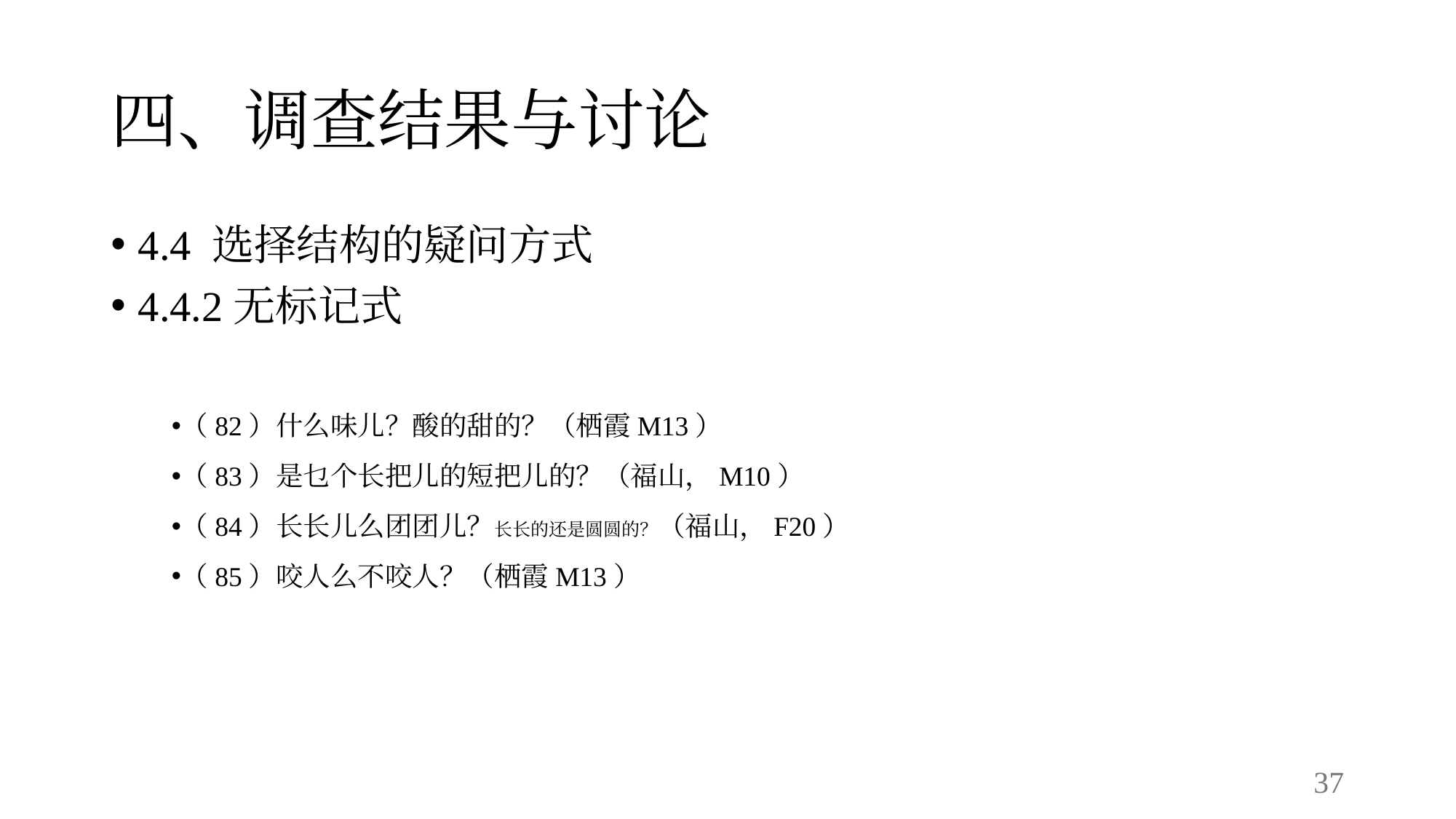

# 四、调查结果与讨论
4.4 选择结构的疑问方式
4.4.2无标记式

（82）什么味儿？酸的甜的？（栖霞M13）
（83）是乜个长把儿的短把儿的？（福山，M10）
（84）长长儿么团团儿？长长的还是圆圆的？（福山，F20）
（85）咬人么不咬人？（栖霞M13）

37